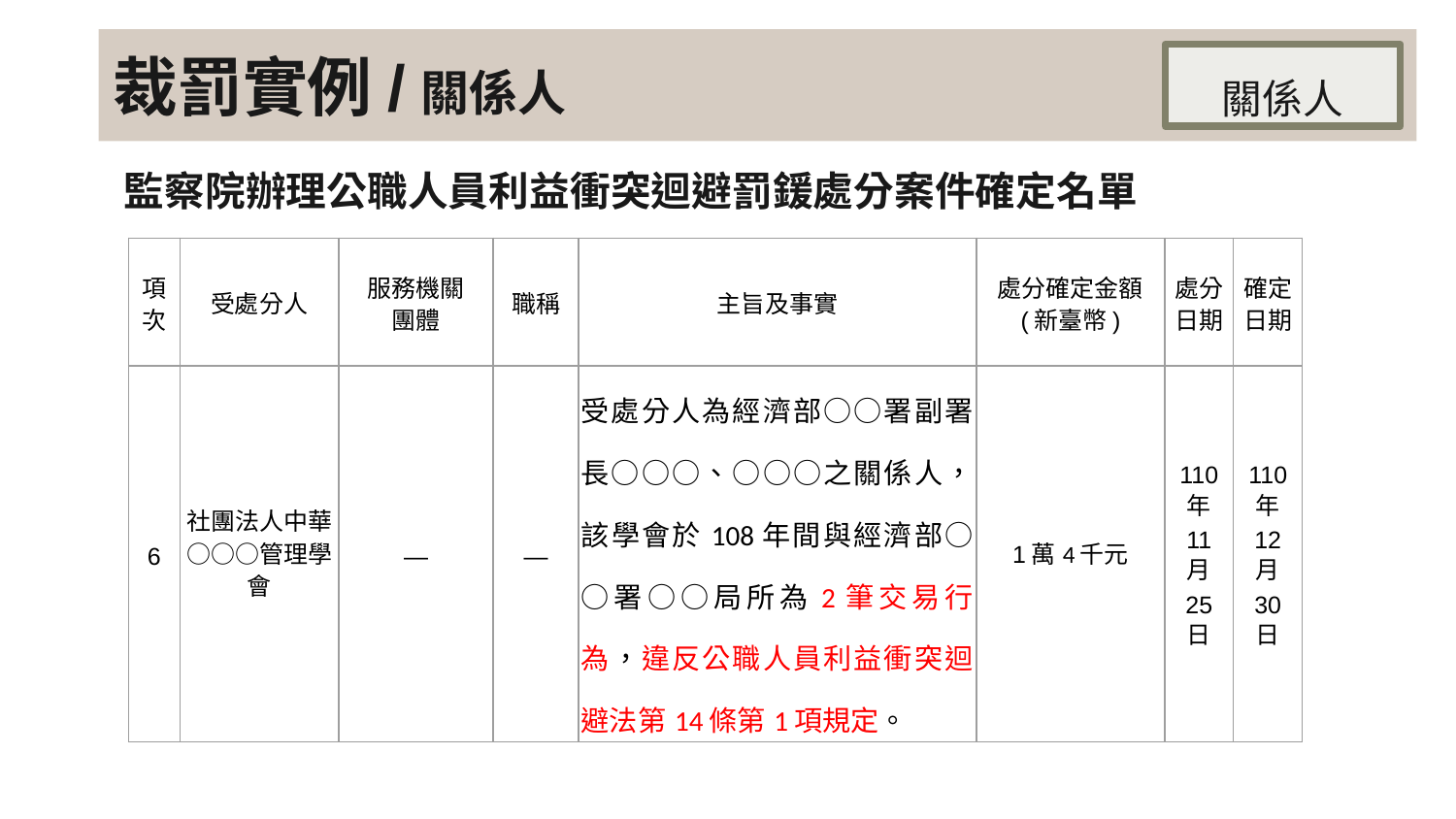

# 裁罰實例/關係人
關係人
監察院辦理公職人員利益衝突迴避罰鍰處分案件確定名單
| 項次 | 受處分人 | 服務機關 團體 | 職稱 | 主旨及事實 | 處分確定金額 (新臺幣) | 處分日期 | 確定日期 |
| --- | --- | --- | --- | --- | --- | --- | --- |
| 6 | 社團法人中華○○○管理學會 | — | — | 受處分人為經濟部○○署副署長○○○、○○○之關係人，該學會於108年間與經濟部○○署○○局所為2筆交易行為，違反公職人員利益衝突迴避法第14條第1項規定。 | 1萬4千元 | 110 年 11 月 25 日 | 110 年 12 月 30 日 |